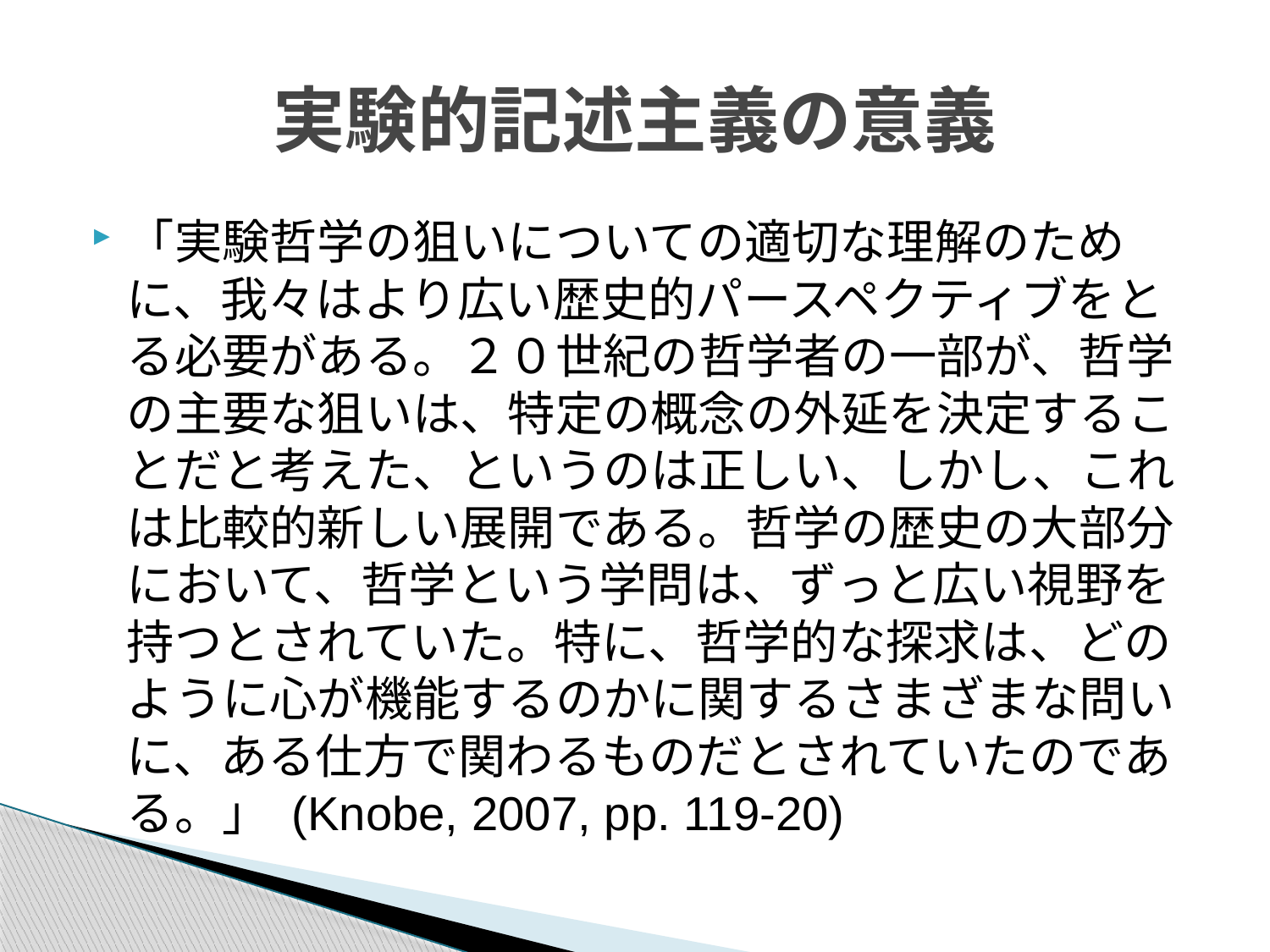

# 実験的記述主義の意義
「実験哲学の狙いについての適切な理解のために、我々はより広い歴史的パースペクティブをとる必要がある。２０世紀の哲学者の一部が、哲学の主要な狙いは、特定の概念の外延を決定することだと考えた、というのは正しい、しかし、これは比較的新しい展開である。哲学の歴史の大部分において、哲学という学問は、ずっと広い視野を持つとされていた。特に、哲学的な探求は、どのように心が機能するのかに関するさまざまな問いに、ある仕方で関わるものだとされていたのである。」 (Knobe, 2007, pp. 119-20)